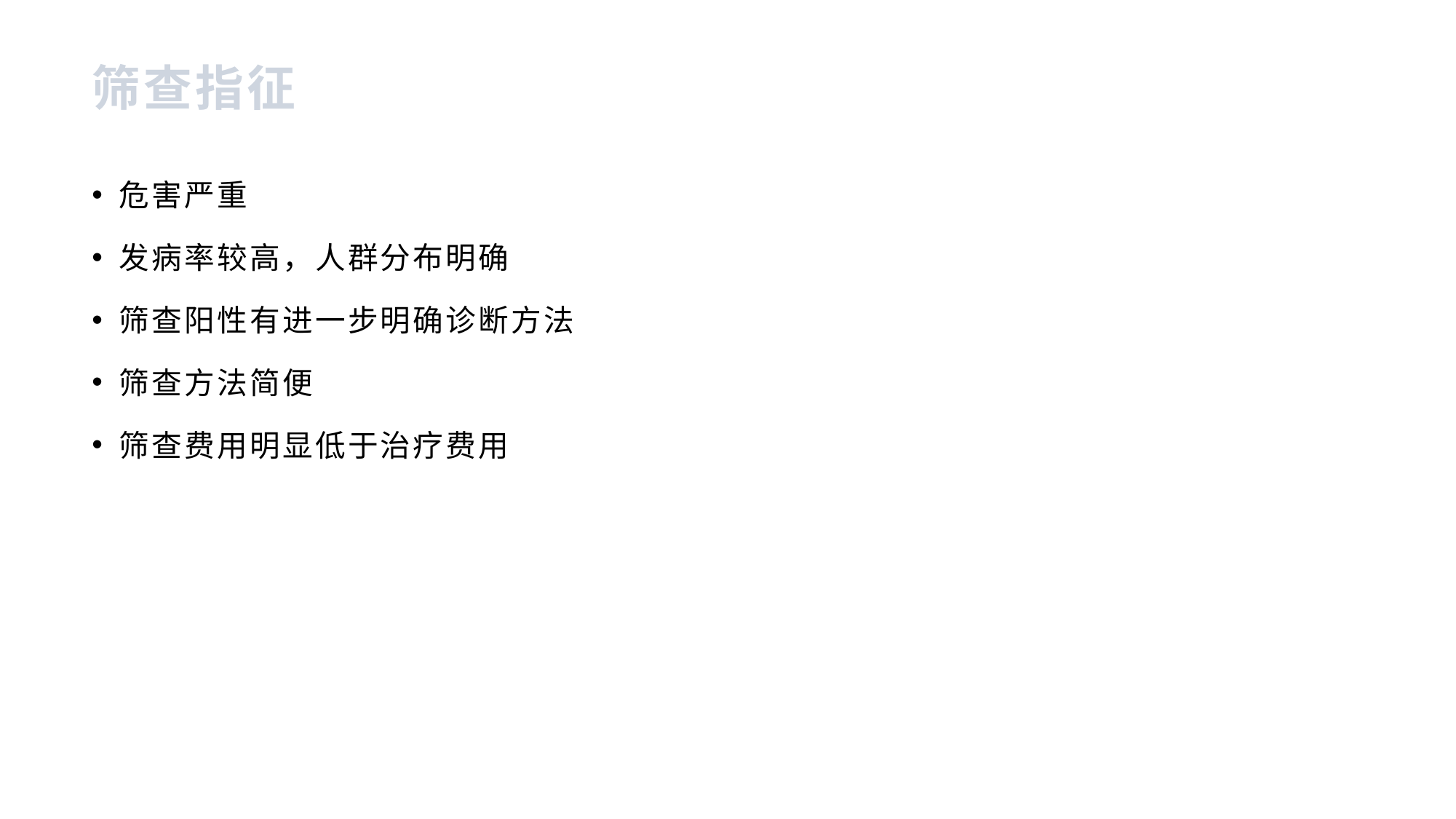

# 筛查指征

危害严重
发病率较高，人群分布明确
筛查阳性有进一步明确诊断方法
筛查方法简便
筛查费用明显低于治疗费用